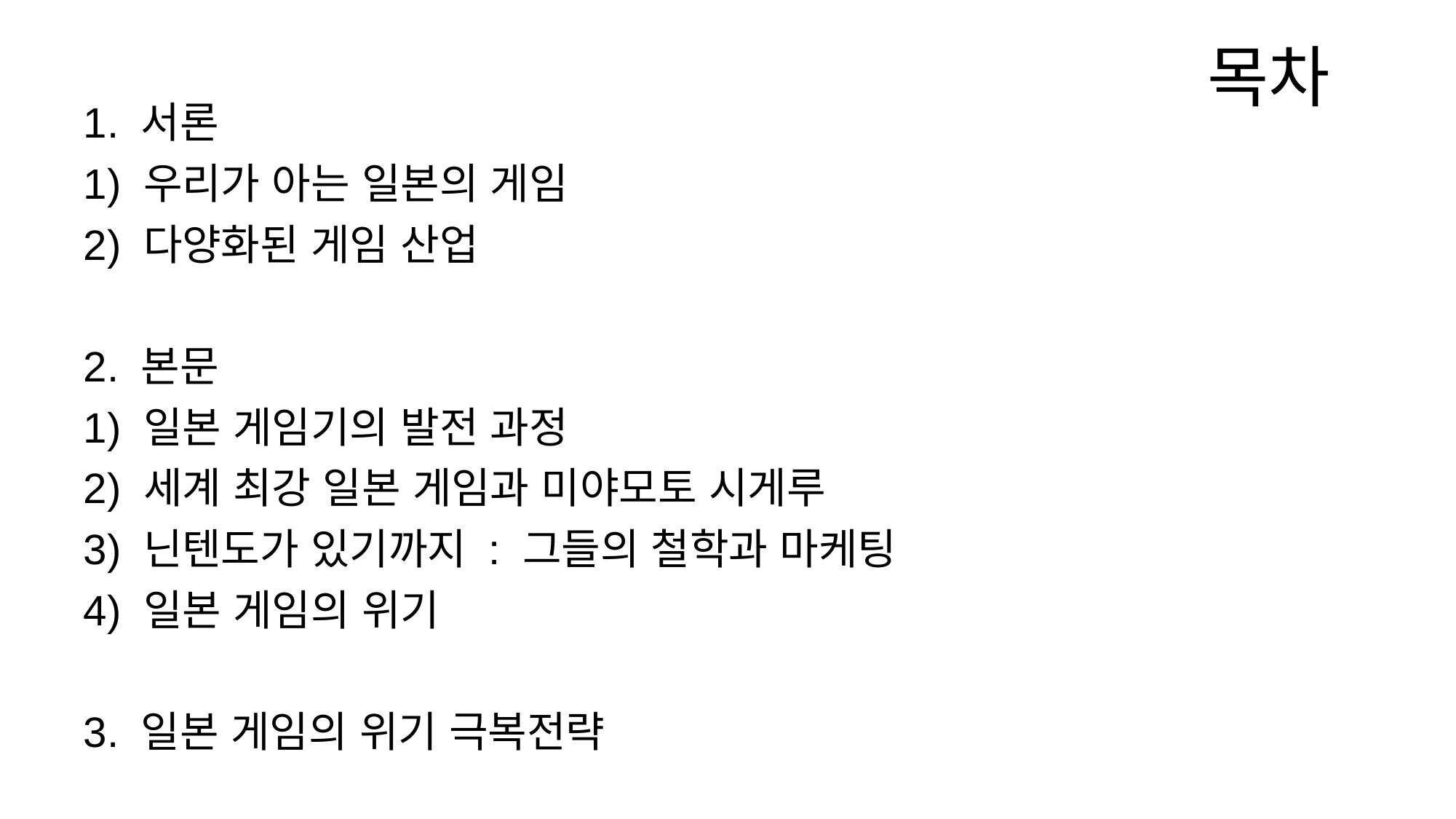

# 목차

1. 서론
1) 우리가 아는 일본의 게임
2) 다양화된 게임 산업

2. 본문
1) 일본 게임기의 발전 과정
2) 세계 최강 일본 게임과 미야모토 시게루
3) 닌텐도가 있기까지 : 그들의 철학과 마케팅
4) 일본 게임의 위기

3. 일본 게임의 위기 극복전략